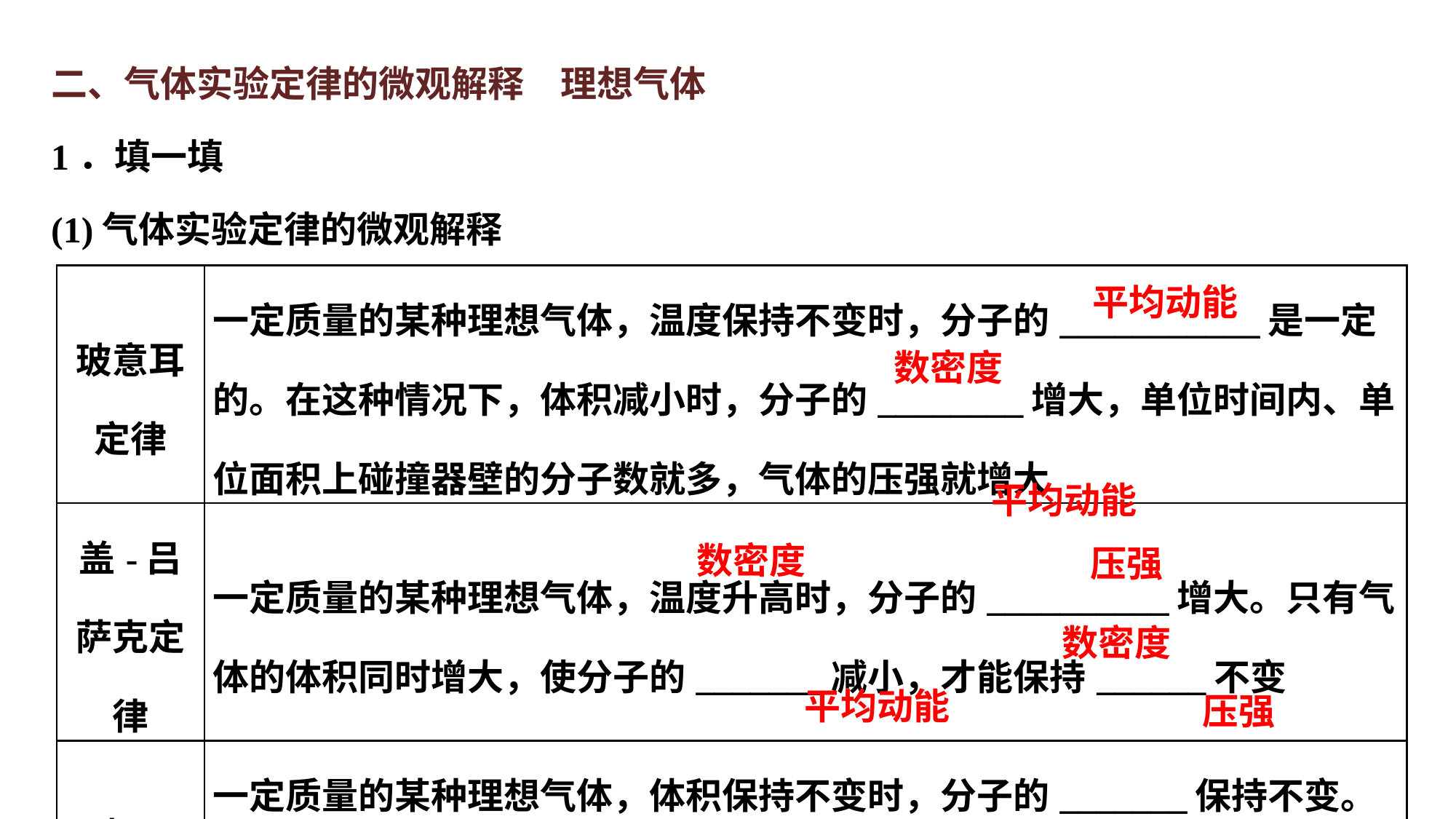

二、气体实验定律的微观解释　理想气体
1．填一填
(1)气体实验定律的微观解释

| 玻意耳定律 | 一定质量的某种理想气体，温度保持不变时，分子的\_\_\_\_\_\_\_\_\_\_\_是一定的。在这种情况下，体积减小时，分子的\_\_\_\_\_\_\_\_增大，单位时间内、单位面积上碰撞器壁的分子数就多，气体的压强就增大 |
| --- | --- |
| 盖-吕萨克定律 | 一定质量的某种理想气体，温度升高时，分子的\_\_\_\_\_\_\_\_\_\_增大。只有气体的体积同时增大，使分子的\_\_\_\_\_\_\_减小，才能保持\_\_\_\_\_\_不变 |
| 查理 定律 | 一定质量的某种理想气体，体积保持不变时，分子的\_\_\_\_\_\_\_保持不变。在这种情况下，温度升高时，分子的\_\_\_\_\_\_\_\_\_增大，气体的\_\_\_\_\_就增大 |
平均动能
数密度
平均动能
数密度
压强
数密度
平均动能
压强